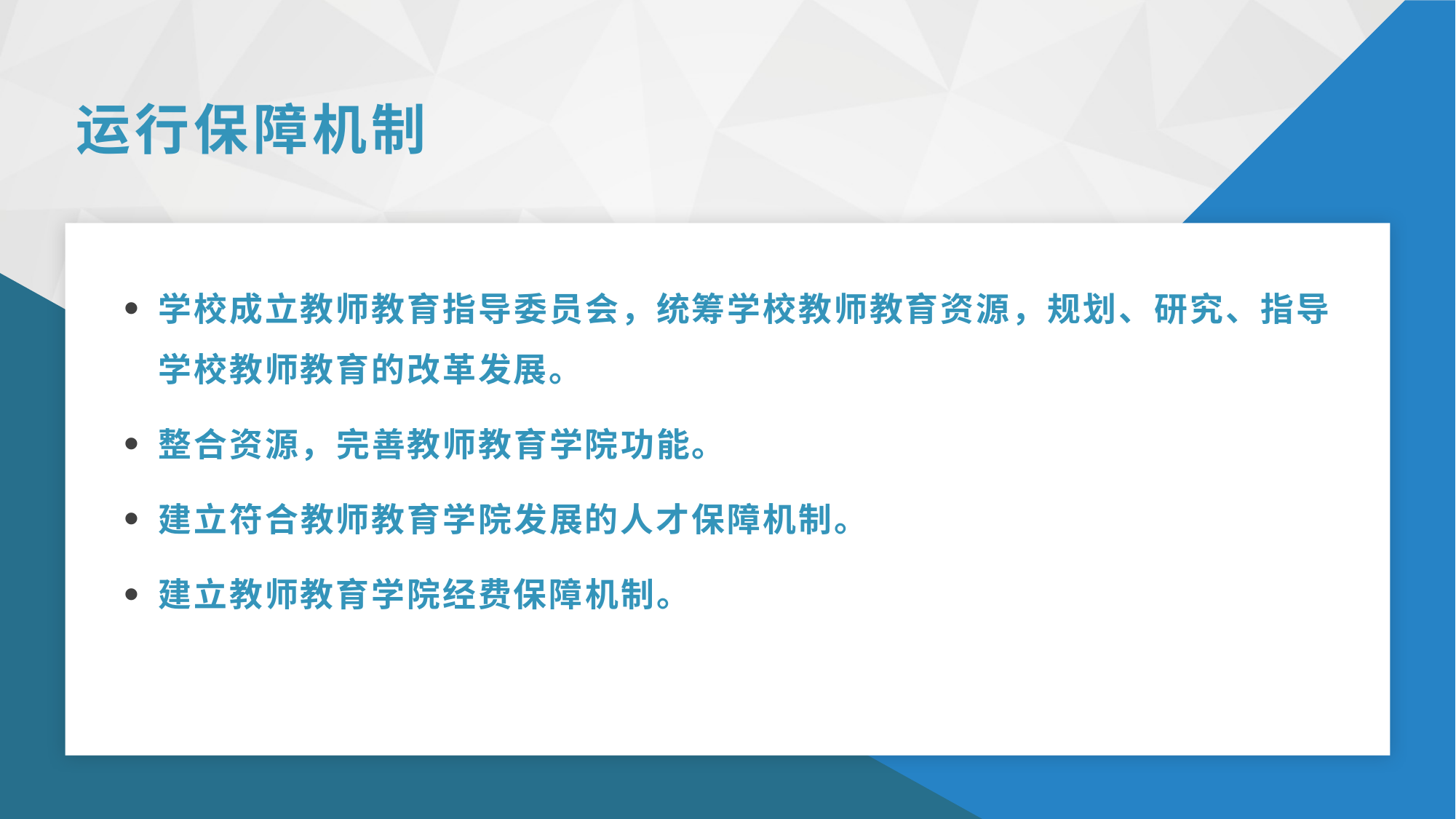

运行保障机制

学校成立教师教育指导委员会，统筹学校教师教育资源，规划、研究、指导学校教师教育的改革发展。
整合资源，完善教师教育学院功能。
建立符合教师教育学院发展的人才保障机制。
建立教师教育学院经费保障机制。